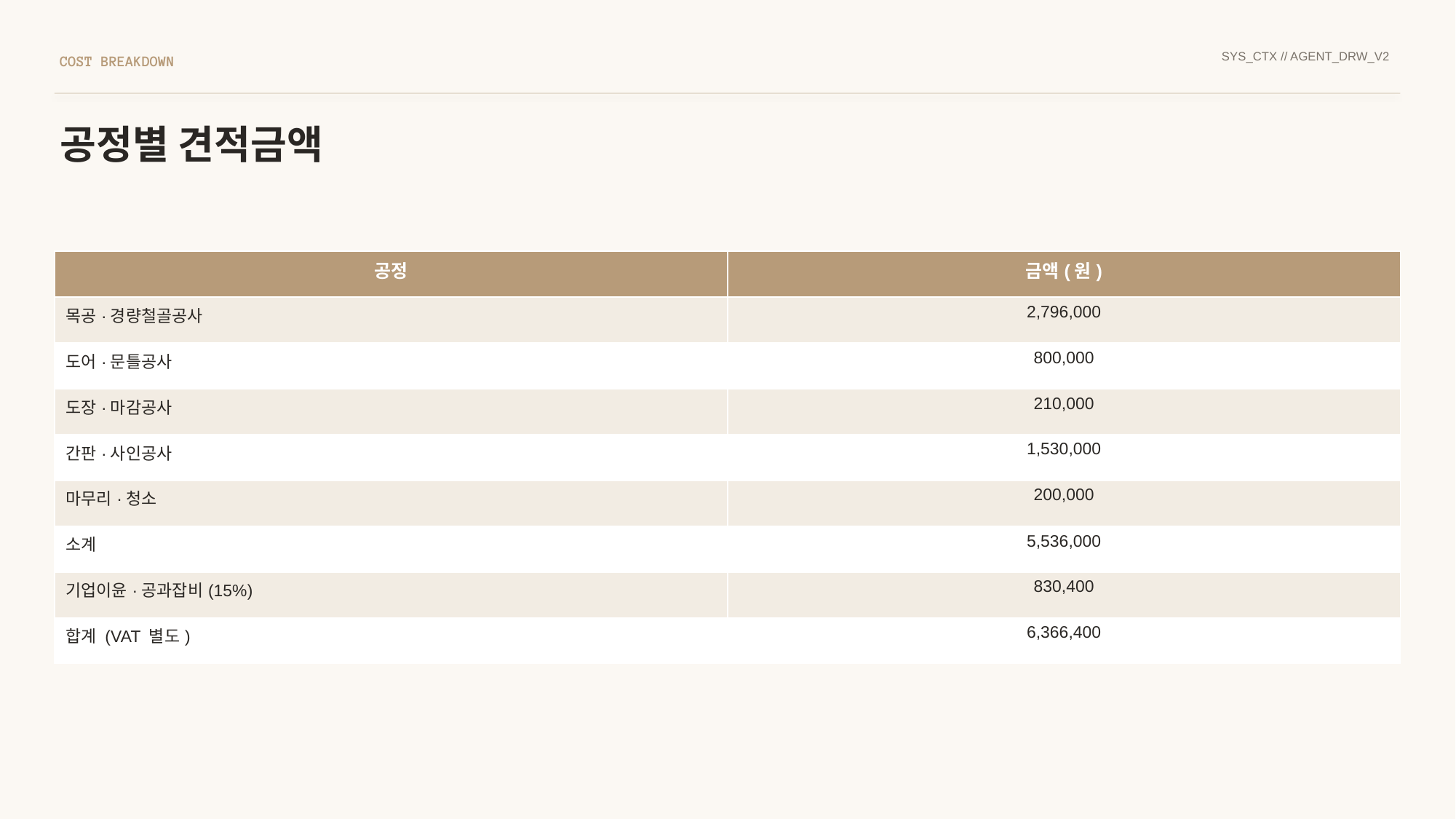

SYS_CTX // AGENT_DRW_V2
COST BREAKDOWN

공정별 견적금액
| 공정 | 금액(원) |
| --- | --- |
| 목공·경량철골공사 | 2,796,000 |
| 도어·문틀공사 | 800,000 |
| 도장·마감공사 | 210,000 |
| 간판·사인공사 | 1,530,000 |
| 마무리·청소 | 200,000 |
| 소계 | 5,536,000 |
| 기업이윤·공과잡비(15%) | 830,400 |
| 합계 (VAT 별도) | 6,366,400 |